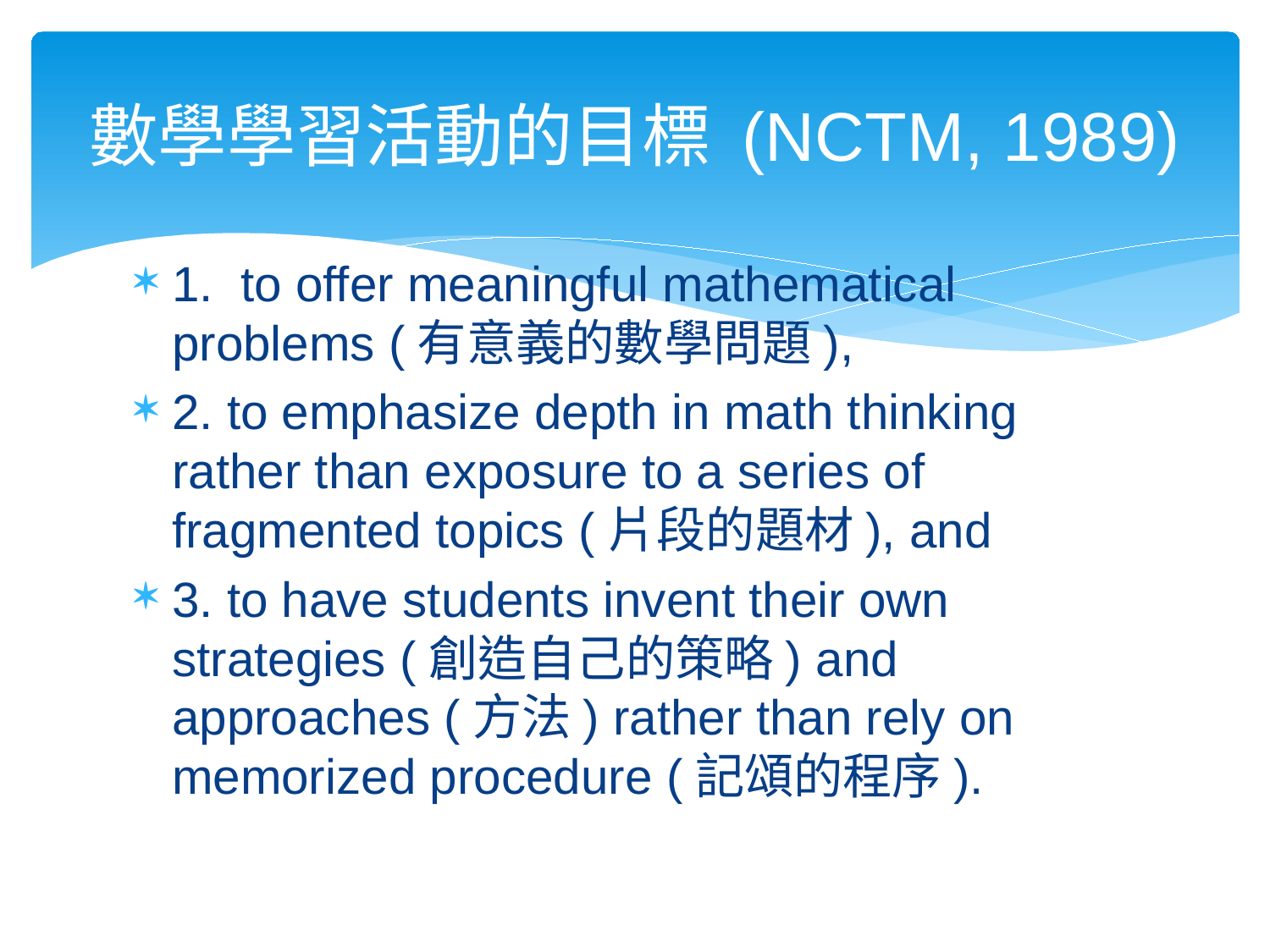

# 數學學習活動的目標 (NCTM, 1989)
1.  to offer meaningful mathematical problems (有意義的數學問題),
2. to emphasize depth in math thinking rather than exposure to a series of fragmented topics (片段的題材), and
3. to have students invent their own strategies (創造自己的策略) and approaches (方法) rather than rely on memorized procedure (記頌的程序).